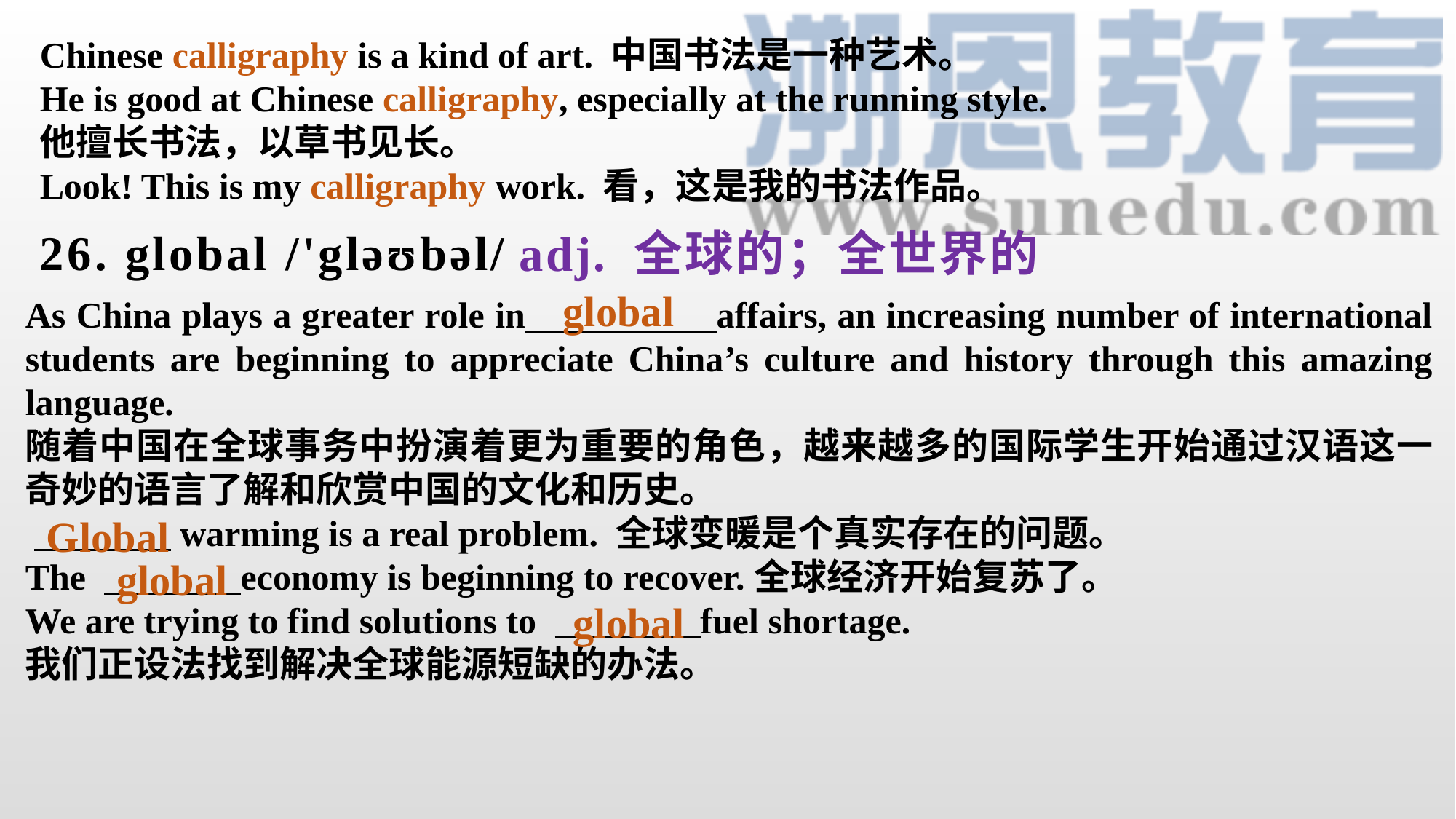

Chinese calligraphy is a kind of art. 中国书法是一种艺术。
He is good at Chinese calligraphy, especially at the running style.
他擅长书法，以草书见长。
Look! This is my calligraphy work. 看，这是我的书法作品。
26. global /'gləʊbəl/
 adj. 全球的；全世界的
global
As China plays a greater role in                  affairs, an increasing number of international students are beginning to appreciate China’s culture and history through this amazing language.
随着中国在全球事务中扮演着更为重要的角色，越来越多的国际学生开始通过汉语这一奇妙的语言了解和欣赏中国的文化和历史。
                 warming is a real problem. 全球变暖是个真实存在的问题。
The                 economy is beginning to recover.全球经济开始复苏了。
We are trying to find solutions to                  fuel shortage.
我们正设法找到解决全球能源短缺的办法。
Global
global
global